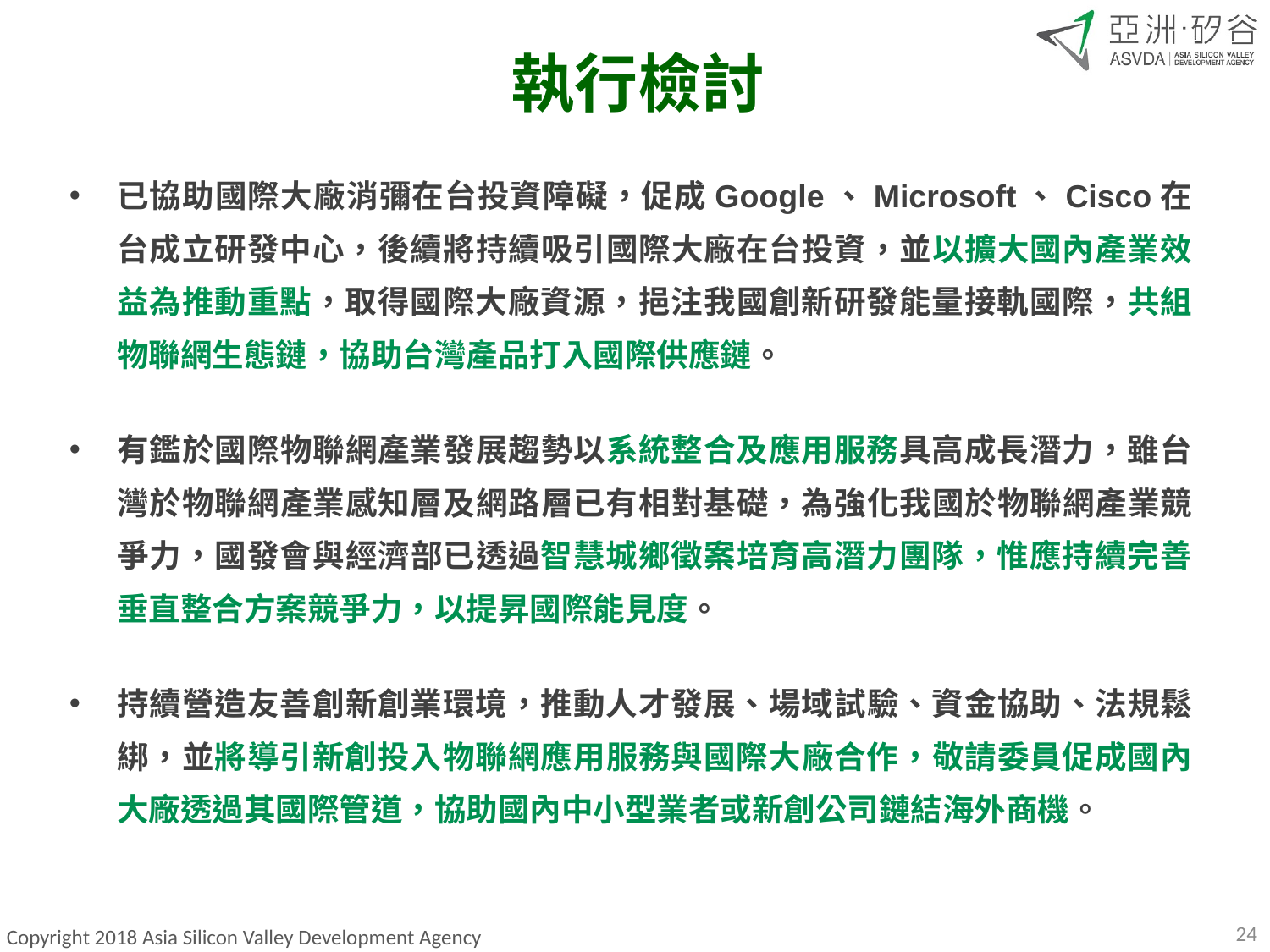

執行檢討
已協助國際大廠消彌在台投資障礙，促成Google、Microsoft、Cisco在台成立研發中心，後續將持續吸引國際大廠在台投資，並以擴大國內產業效益為推動重點，取得國際大廠資源，挹注我國創新研發能量接軌國際，共組物聯網生態鏈，協助台灣產品打入國際供應鏈。
有鑑於國際物聯網產業發展趨勢以系統整合及應用服務具高成長潛力，雖台灣於物聯網產業感知層及網路層已有相對基礎，為強化我國於物聯網產業競爭力，國發會與經濟部已透過智慧城鄉徵案培育高潛力團隊，惟應持續完善垂直整合方案競爭力，以提昇國際能見度。
持續營造友善創新創業環境，推動人才發展、場域試驗、資金協助、法規鬆綁，並將導引新創投入物聯網應用服務與國際大廠合作，敬請委員促成國內大廠透過其國際管道，協助國內中小型業者或新創公司鏈結海外商機。
24